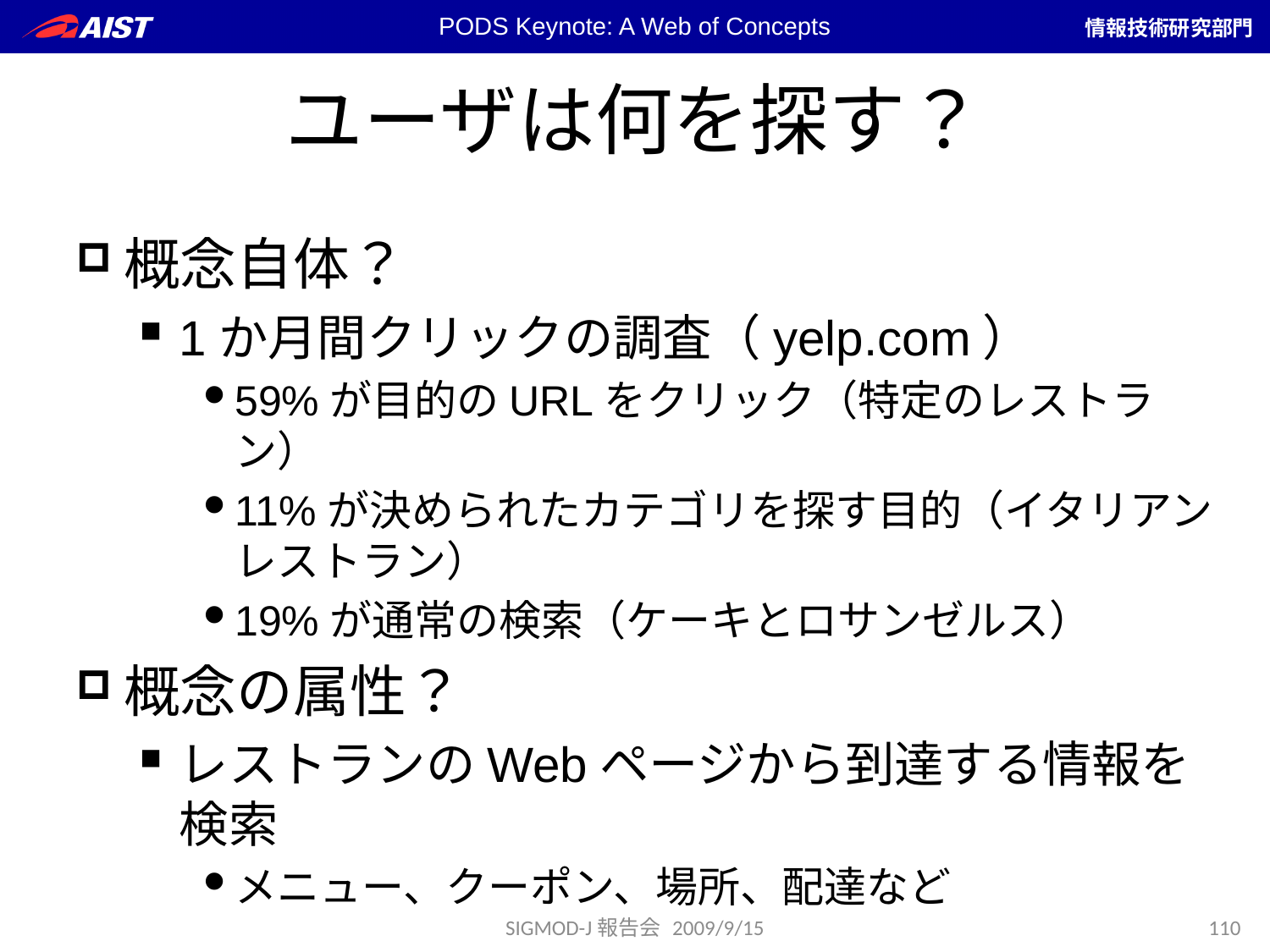

PODS Keynote: A Web of Concepts
# ユーザは何を探す？
概念自体？
1か月間クリックの調査（yelp.com）
59%が目的のURLをクリック（特定のレストラン）
11%が決められたカテゴリを探す目的（イタリアンレストラン）
19%が通常の検索（ケーキとロサンゼルス）
概念の属性？
レストランのWebページから到達する情報を検索
メニュー、クーポン、場所、配達など
SIGMOD-J報告会 2009/9/15
110